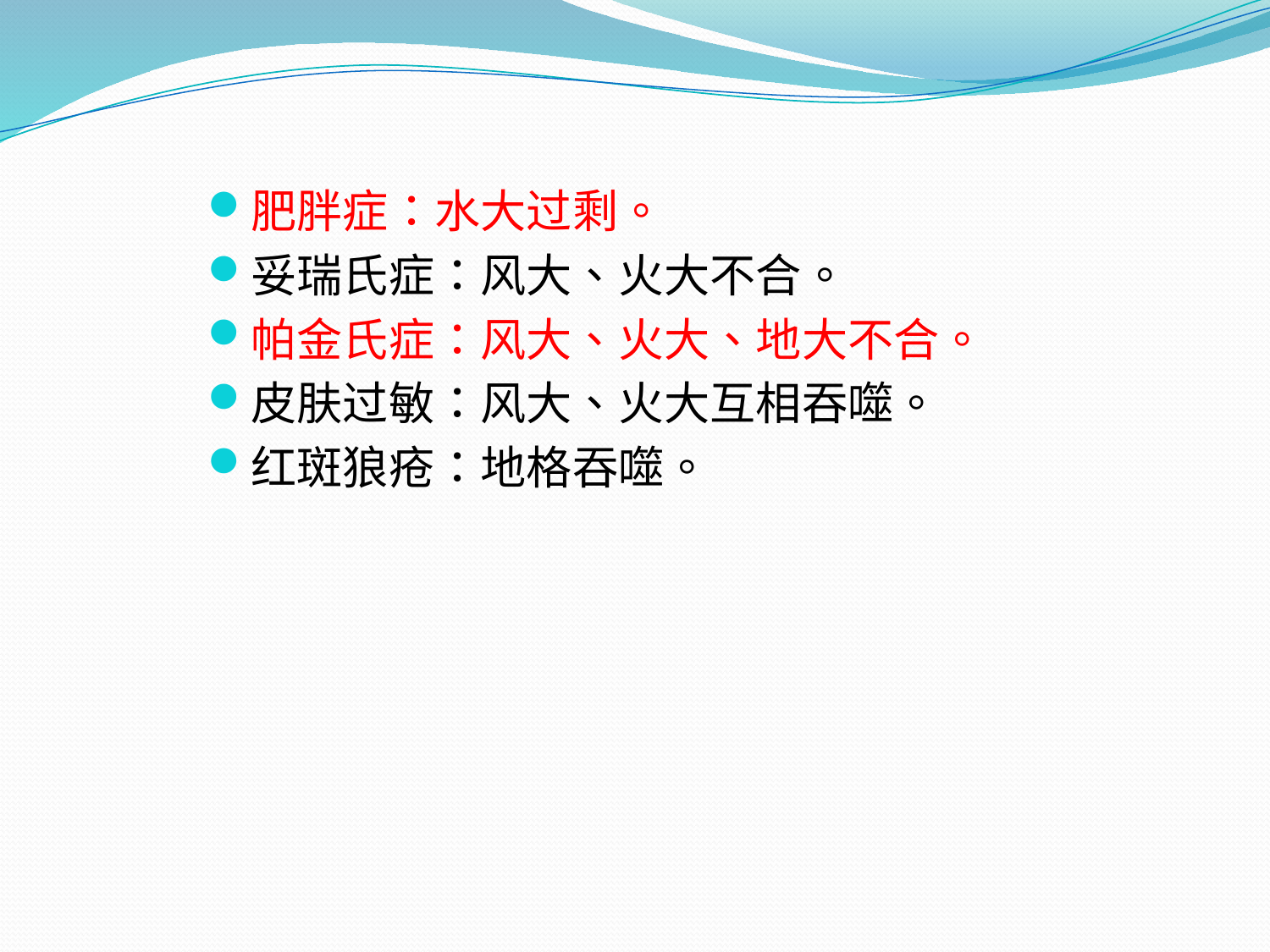

肥胖症：水大过剩。
妥瑞氏症：风大、火大不合。
帕金氏症：风大、火大、地大不合。
皮肤过敏：风大、火大互相吞噬。
红斑狼疮：地格吞噬。